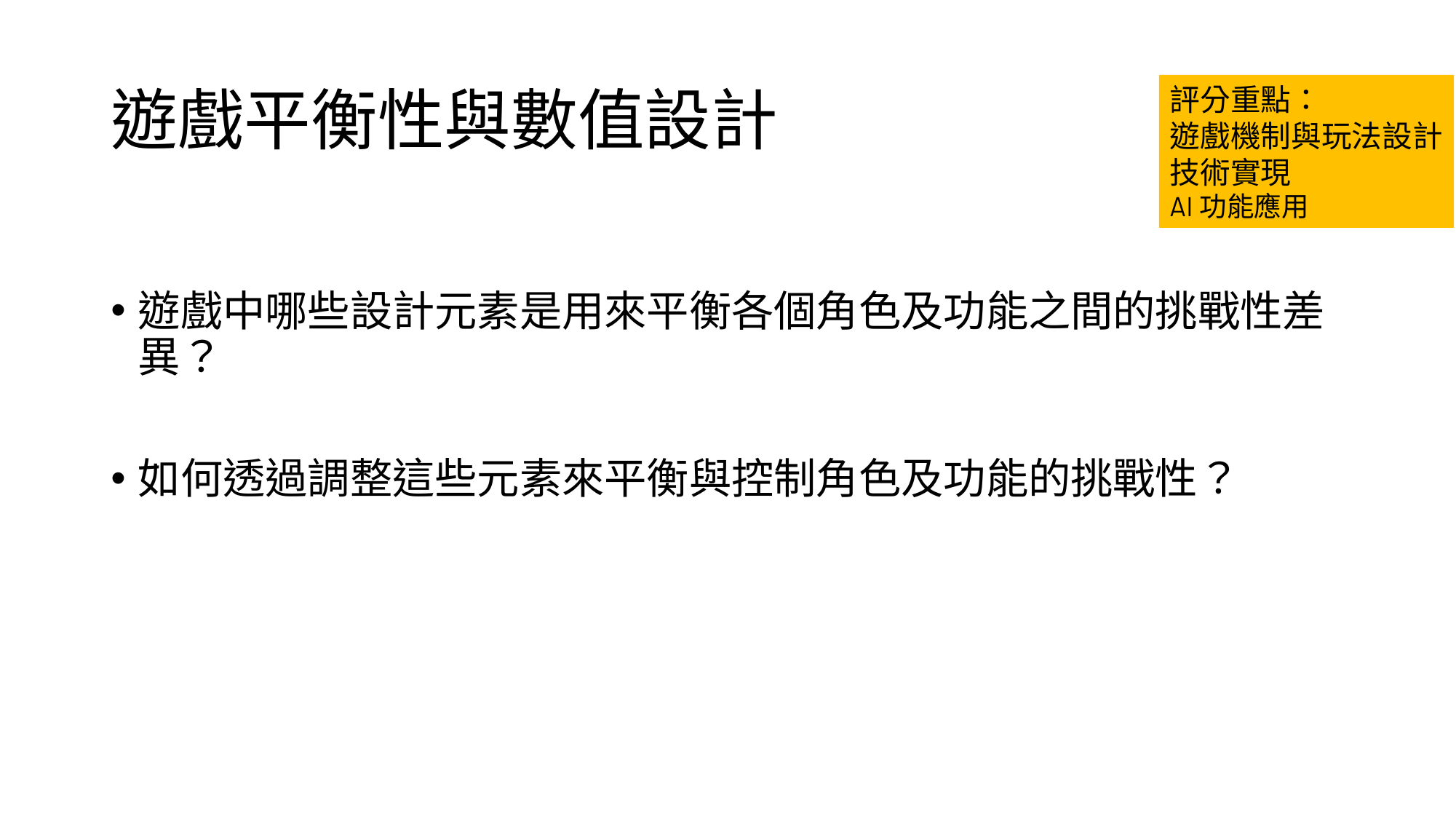

# 遊戲平衡性與數值設計
評分重點：
遊戲機制與玩法設計
技術實現
AI功能應用

遊戲中哪些設計元素是用來平衡各個角色及功能之間的挑戰性差異？

如何透過調整這些元素來平衡與控制角色及功能的挑戰性？